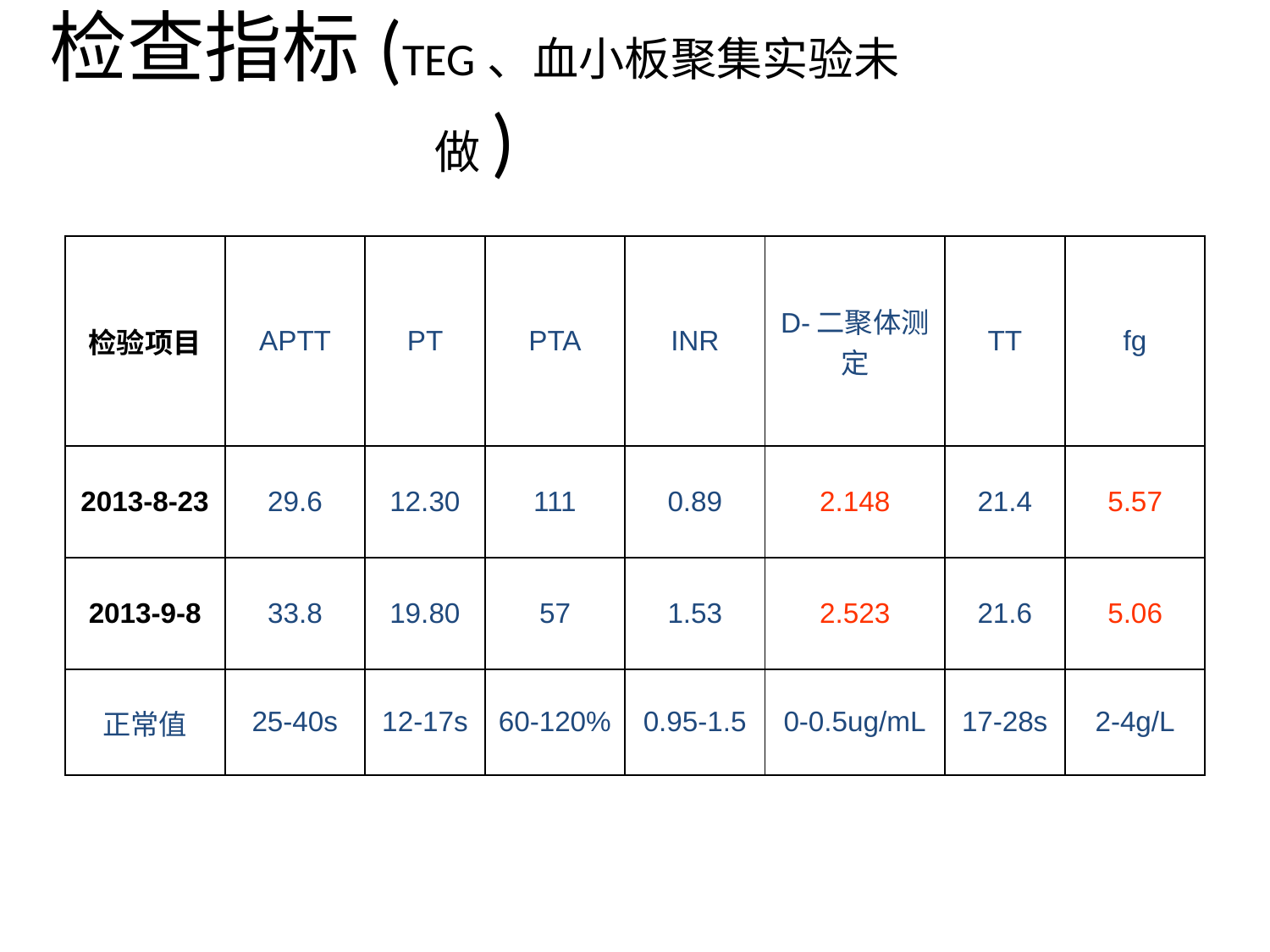

# 检查指标(TEG、血小板聚集实验未做)
| 检验项目 | APTT | PT | PTA | INR | D-二聚体测定 | TT | fg |
| --- | --- | --- | --- | --- | --- | --- | --- |
| 2013-8-23 | 29.6 | 12.30 | 111 | 0.89 | 2.148 | 21.4 | 5.57 |
| 2013-9-8 | 33.8 | 19.80 | 57 | 1.53 | 2.523 | 21.6 | 5.06 |
| 正常值 | 25-40s | 12-17s | 60-120% | 0.95-1.5 | 0-0.5ug/mL | 17-28s | 2-4g/L |